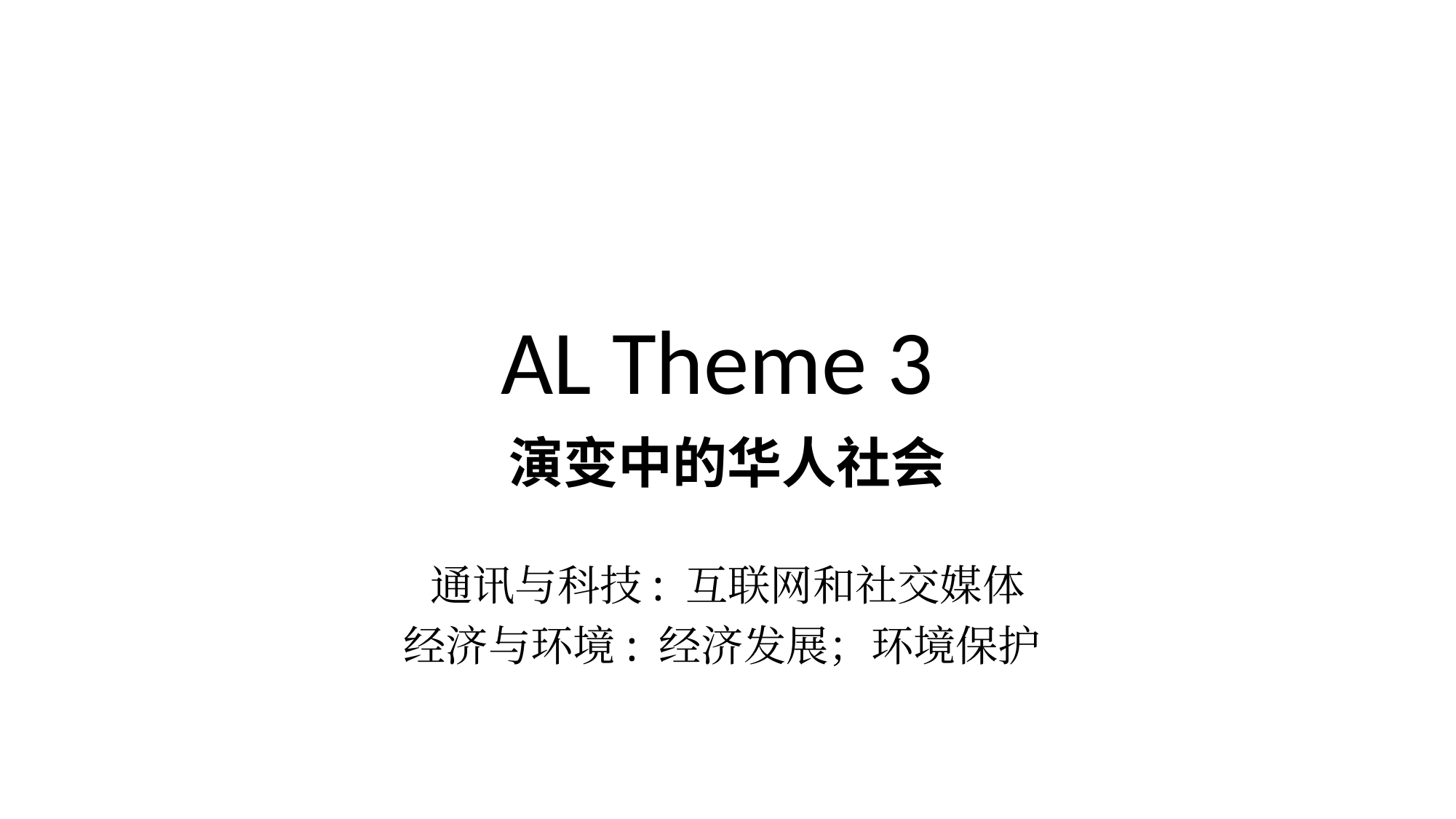

# AL Theme 3
演变中的华人社会

通讯与科技: 互联网和社交媒体
经济与环境: 经济发展；环境保护